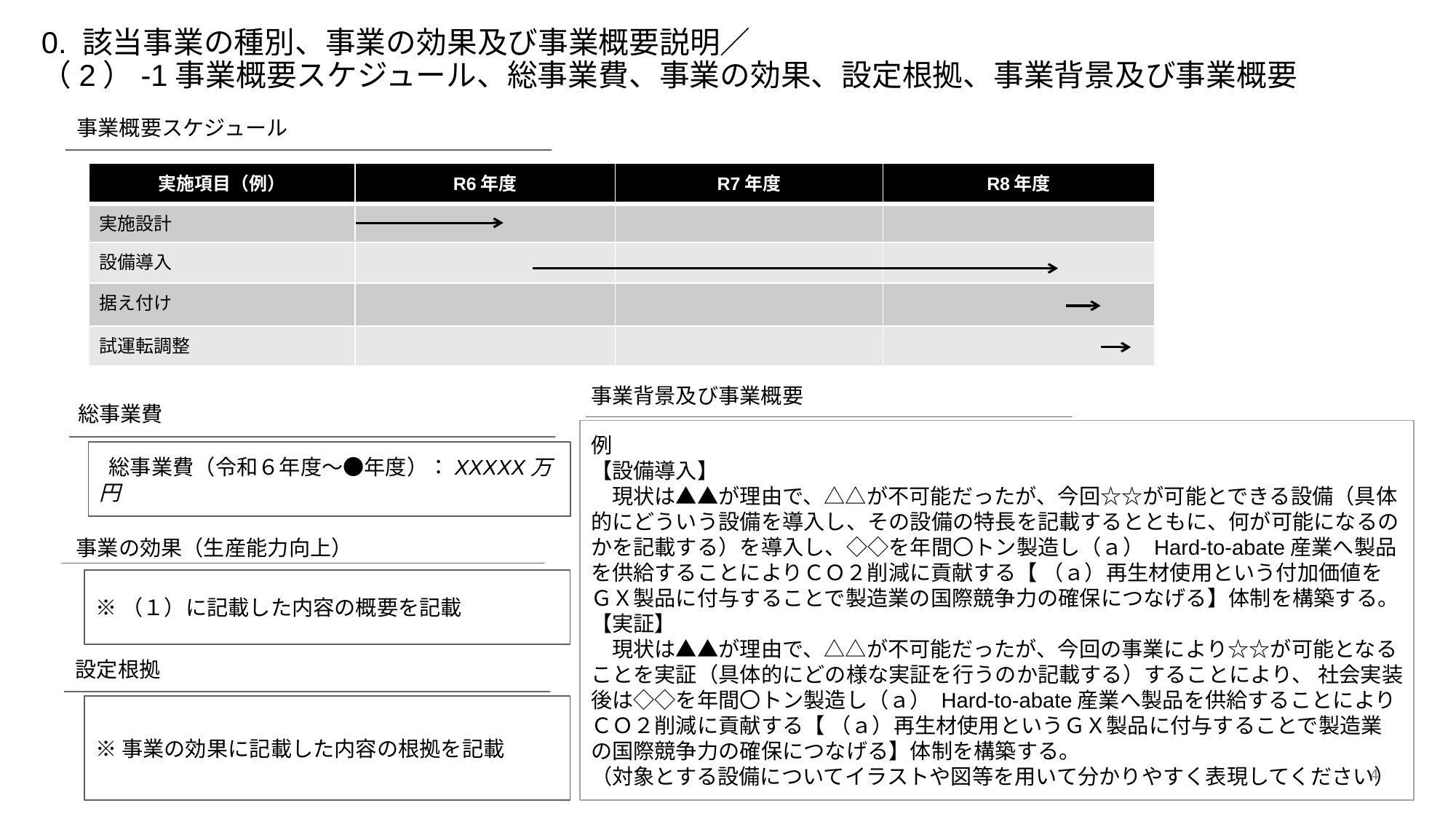

0. 該当事業の種別、事業の効果及び事業概要説明／
（2）-1事業概要スケジュール、総事業費、事業の効果、設定根拠、事業背景及び事業概要
事業概要スケジュール
| 実施項目（例） | R6年度 | R7年度 | R8年度 |
| --- | --- | --- | --- |
| 実施設計 |  |  |  |
| 設備導入 |  |  |  |
| 据え付け |  |  |  |
| 試運転調整 |  |  |  |
事業背景及び事業概要
総事業費
例
【設備導入】
　現状は▲▲が理由で、△△が不可能だったが、今回☆☆が可能とできる設備（具体的にどういう設備を導入し、その設備の特長を記載するとともに、何が可能になるのかを記載する）を導入し、◇◇を年間〇トン製造し（ａ） Hard-to-abate産業へ製品を供給することによりＣＯ２削減に貢献する【 （ａ）再生材使用という付加価値をＧＸ製品に付与することで製造業の国際競争力の確保につなげる】体制を構築する。
【実証】
　現状は▲▲が理由で、△△が不可能だったが、今回の事業により☆☆が可能となることを実証（具体的にどの様な実証を行うのか記載する）することにより、 社会実装後は◇◇を年間〇トン製造し（ａ） Hard-to-abate産業へ製品を供給することによりＣＯ２削減に貢献する【 （ａ）再生材使用というＧＸ製品に付与することで製造業の国際競争力の確保につなげる】体制を構築する。
（対象とする設備についてイラストや図等を用いて分かりやすく表現してください）
 総事業費（令和６年度～●年度）：XXXXX万円
事業の効果（生産能力向上）
※（１）に記載した内容の概要を記載
設定根拠
※事業の効果に記載した内容の根拠を記載